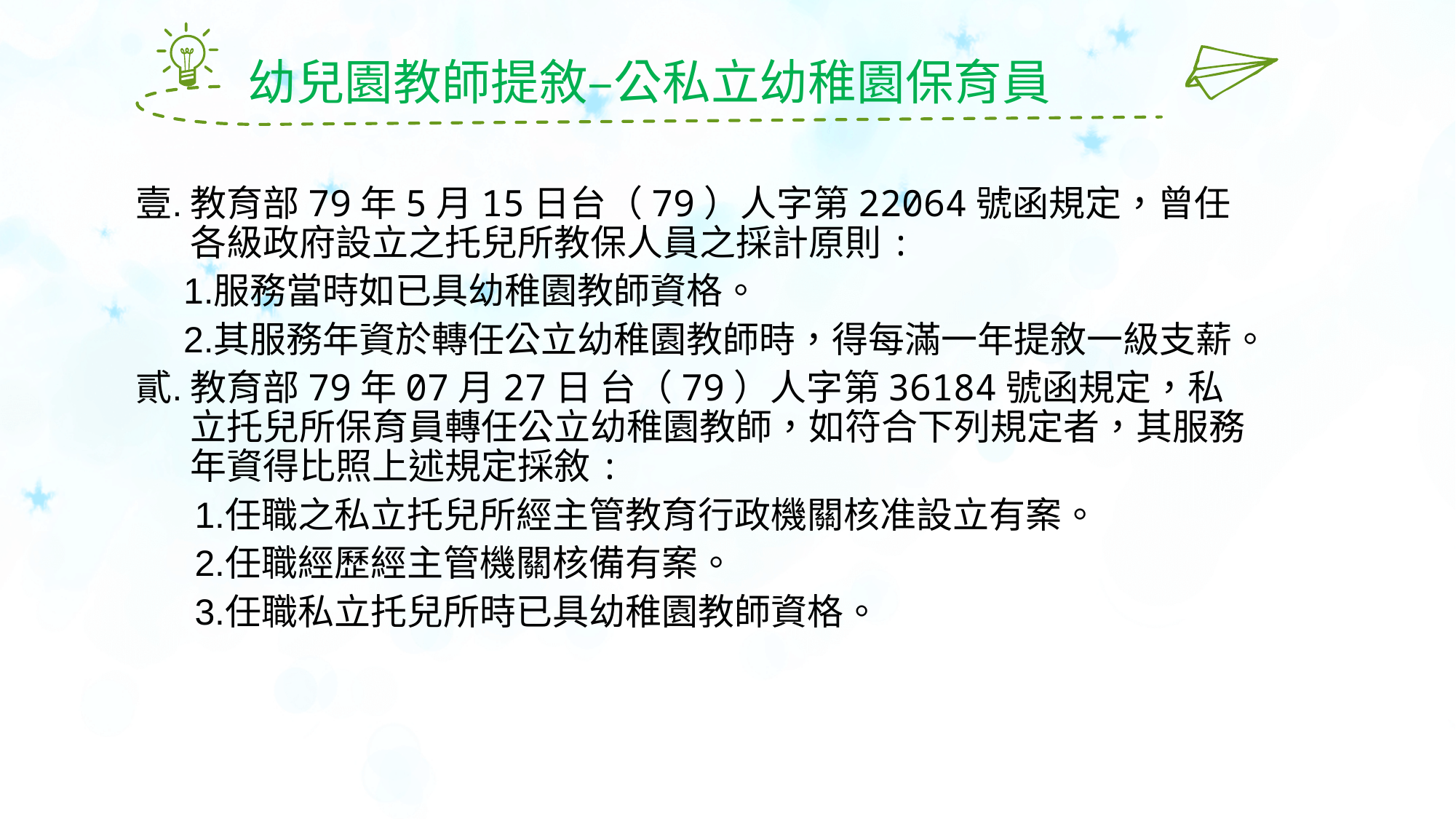

# 幼兒園教師提敘–公私立幼稚園保育員
教育部79年5月15日台（79）人字第22064號函規定，曾任各級政府設立之托兒所教保人員之採計原則:
服務當時如已具幼稚園教師資格。
其服務年資於轉任公立幼稚園教師時，得每滿一年提敘一級支薪。
教育部79年07月27日 台（79）人字第36184號函規定，私立托兒所保育員轉任公立幼稚園教師，如符合下列規定者，其服務年資得比照上述規定採敘:
任職之私立托兒所經主管教育行政機關核准設立有案。
任職經歷經主管機關核備有案。
任職私立托兒所時已具幼稚園教師資格。